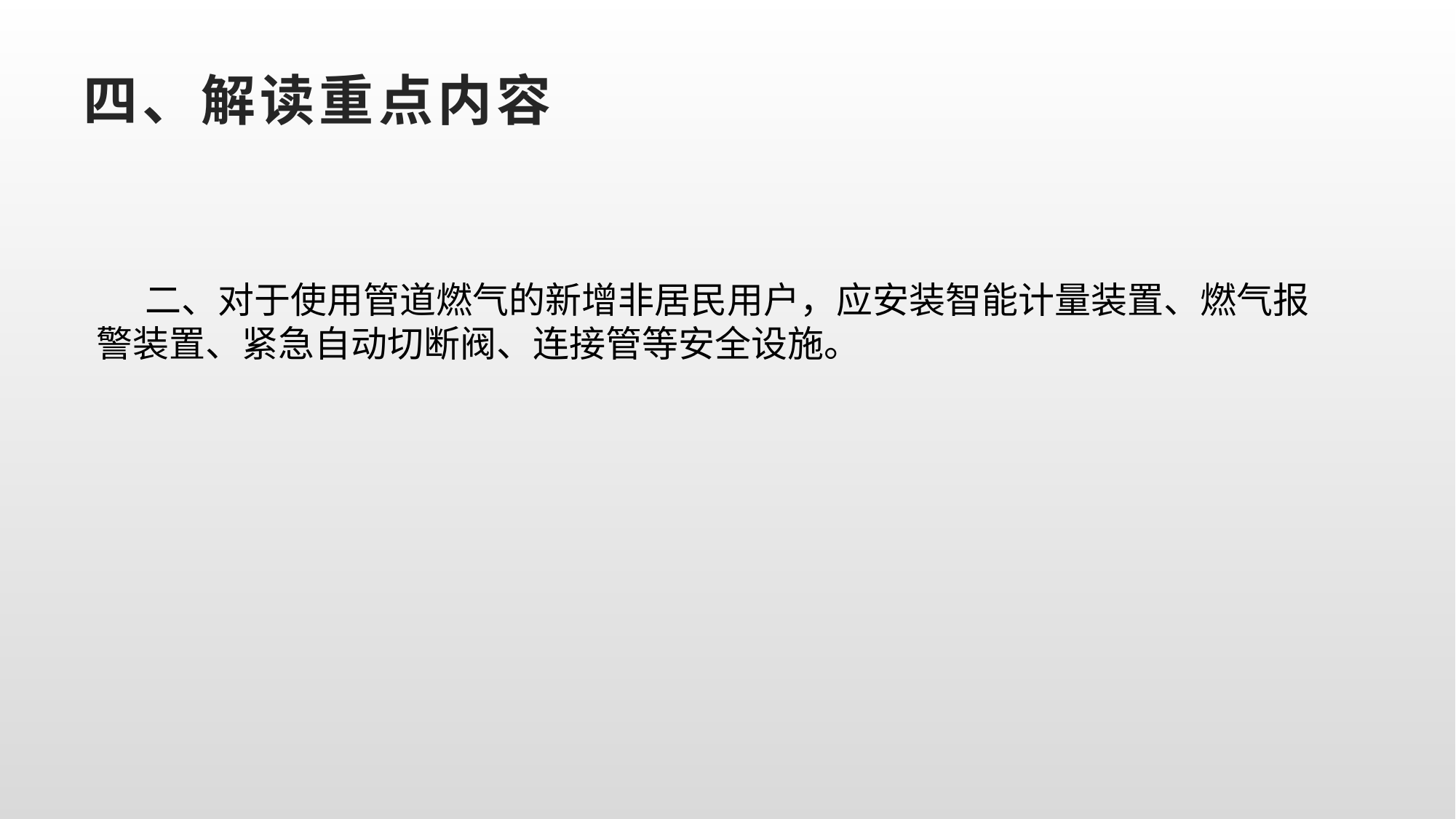

# 四、解读重点内容
二、对于使用管道燃气的新增非居民用户，应安装智能计量装置、燃气报警装置、紧急自动切断阀、连接管等安全设施。